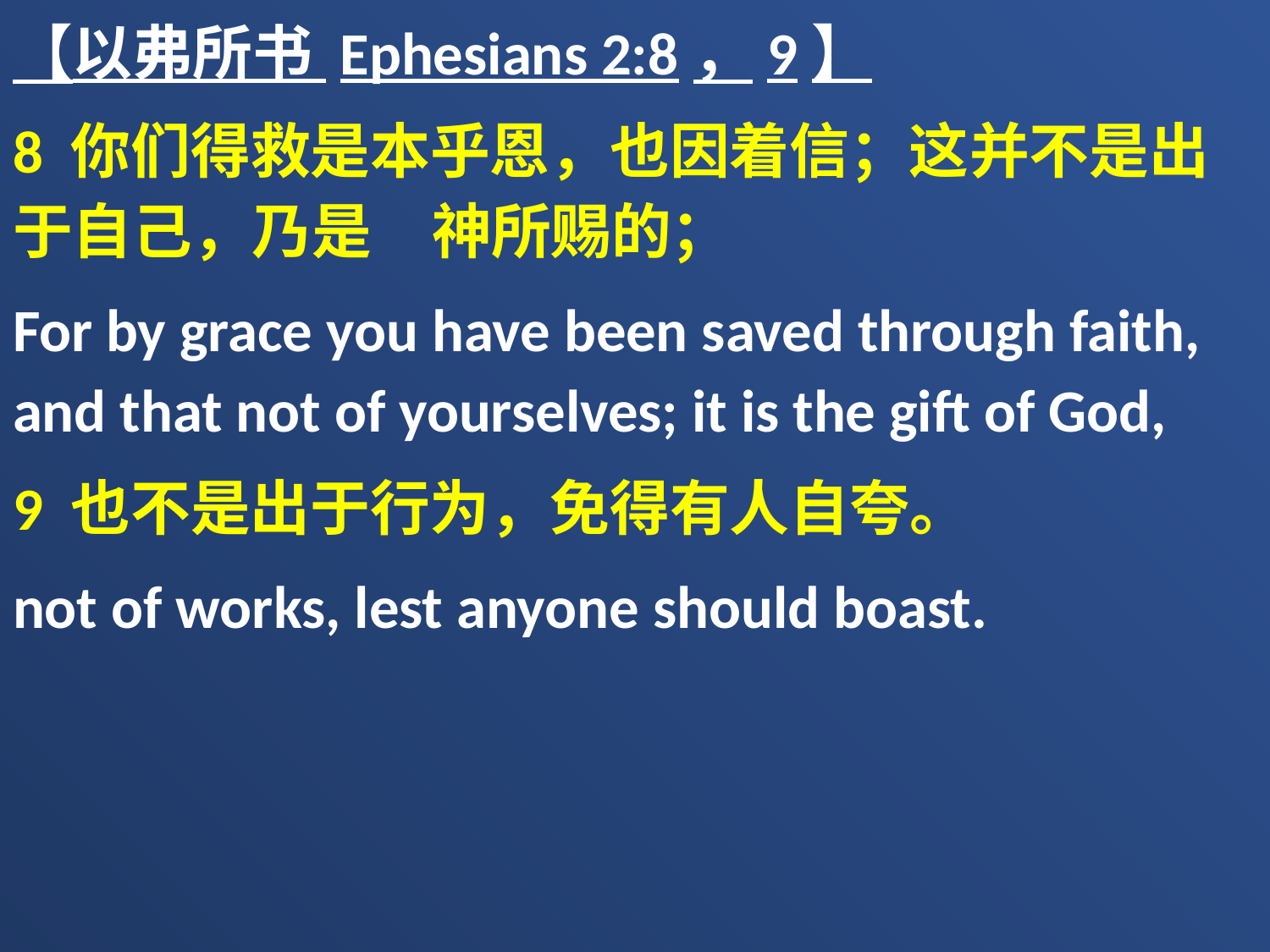

【以弗所书 Ephesians 2:8，9】
8 你们得救是本乎恩，也因着信；这并不是出于自己，乃是　神所赐的；
For by grace you have been saved through faith, and that not of yourselves; it is the gift of God,
9 也不是出于行为，免得有人自夸。
not of works, lest anyone should boast.